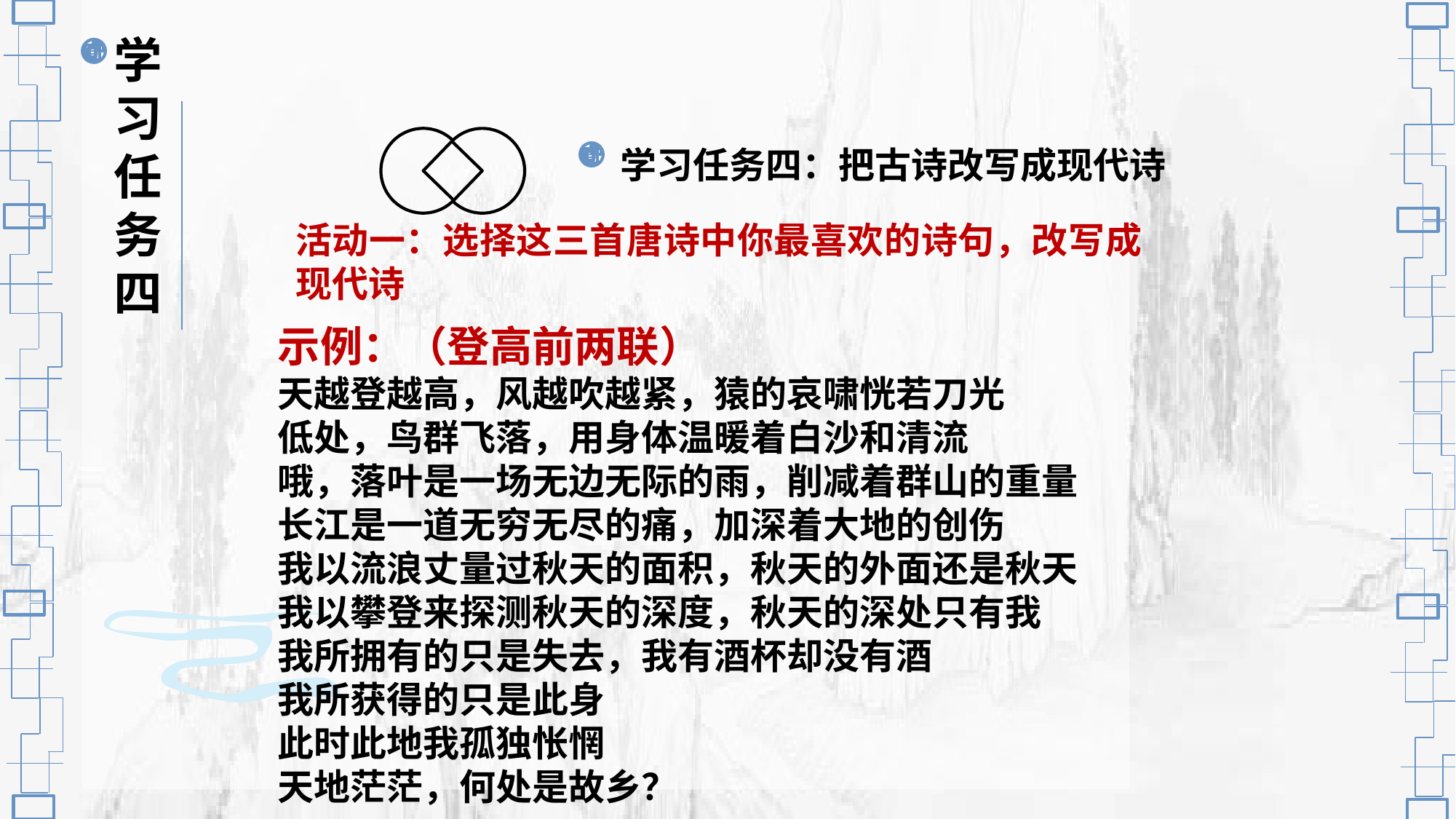

学习任务四

学习任务四：把古诗改写成现代诗

活动一：选择这三首唐诗中你最喜欢的诗句，改写成现代诗
示例：（登高前两联）
天越登越高，风越吹越紧，猿的哀啸恍若刀光
低处，鸟群飞落，用身体温暖着白沙和清流
哦，落叶是一场无边无际的雨，削减着群山的重量
长江是一道无穷无尽的痛，加深着大地的创伤
我以流浪丈量过秋天的面积，秋天的外面还是秋天
我以攀登来探测秋天的深度，秋天的深处只有我
我所拥有的只是失去，我有酒杯却没有酒
我所获得的只是此身
此时此地我孤独怅惘
天地茫茫，何处是故乡？

PPT模板 http://www.1ppt.com/moban/